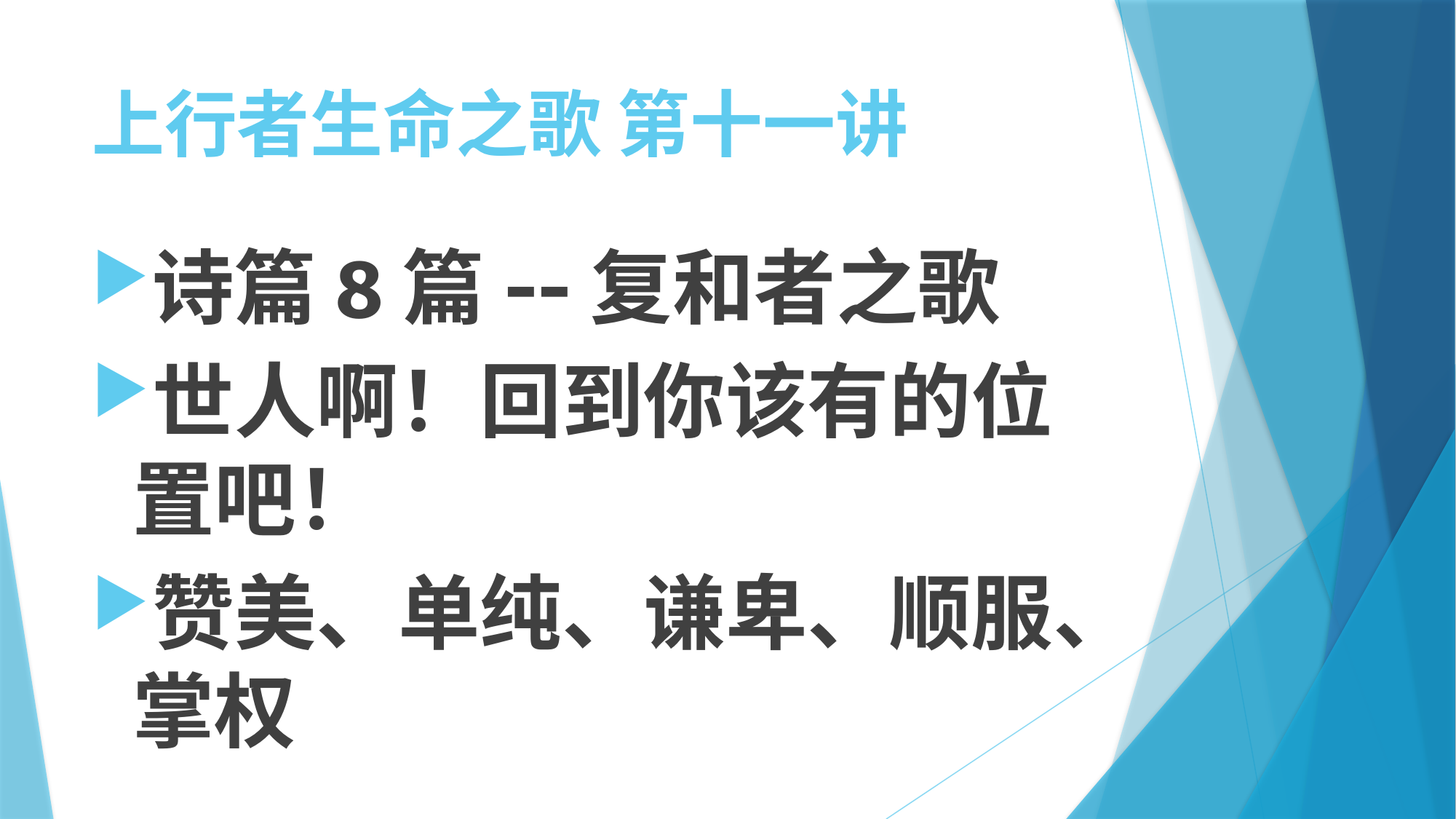

# 上行者生命之歌 第十一讲
诗篇8篇--复和者之歌
世人啊！回到你该有的位置吧！
赞美、单纯、谦卑、顺服、掌权